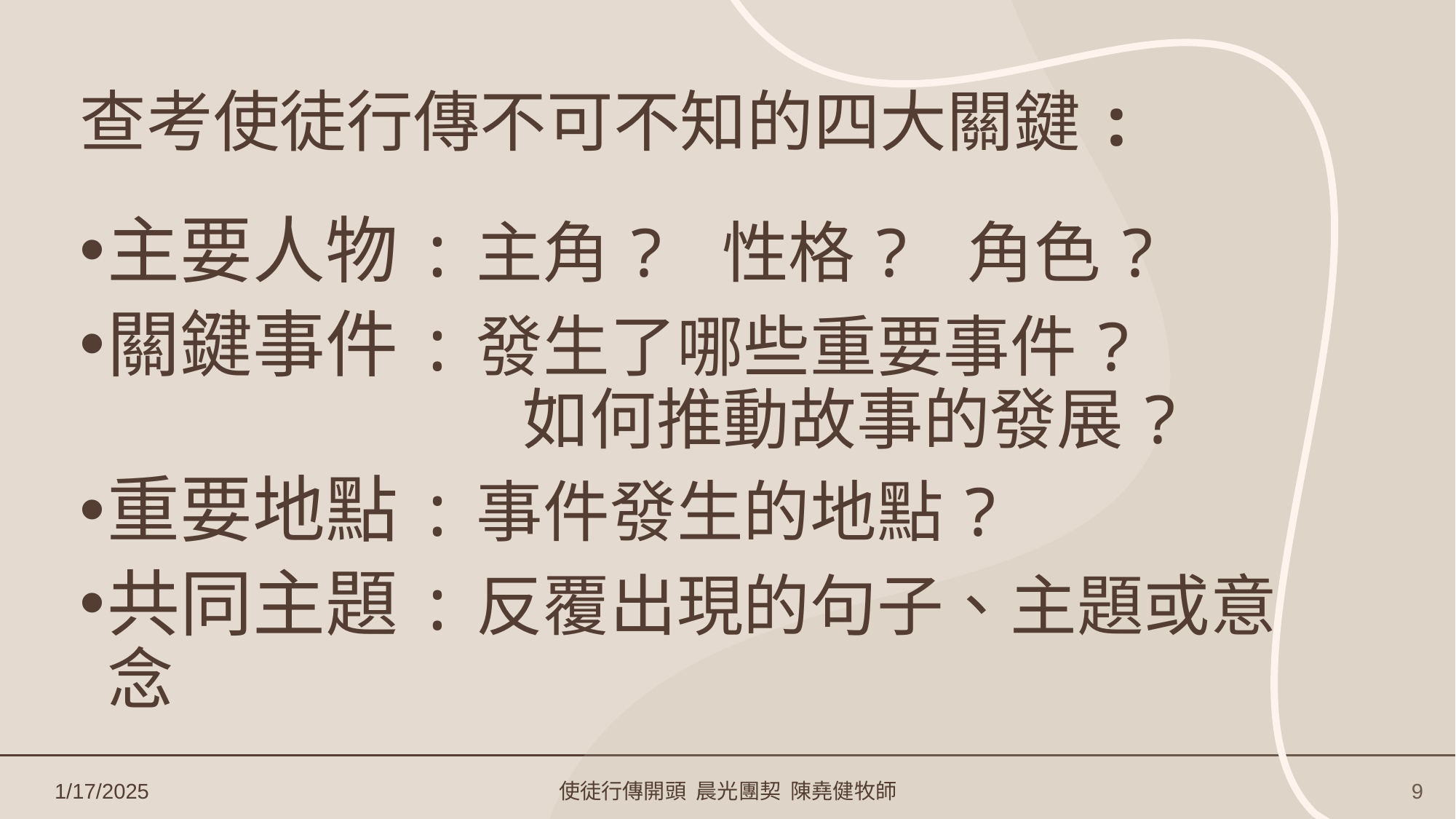

# 查考使徒行傳不可不知的四大關鍵:
主要人物:主角? 性格? 角色?
關鍵事件:發生了哪些重要事件?
          如何推動故事的發展?
重要地點:事件發生的地點?
共同主題:反覆出現的句子、主題或意念

1/17/2025
使徒行傳開頭  晨光團契  陳堯健牧師
9